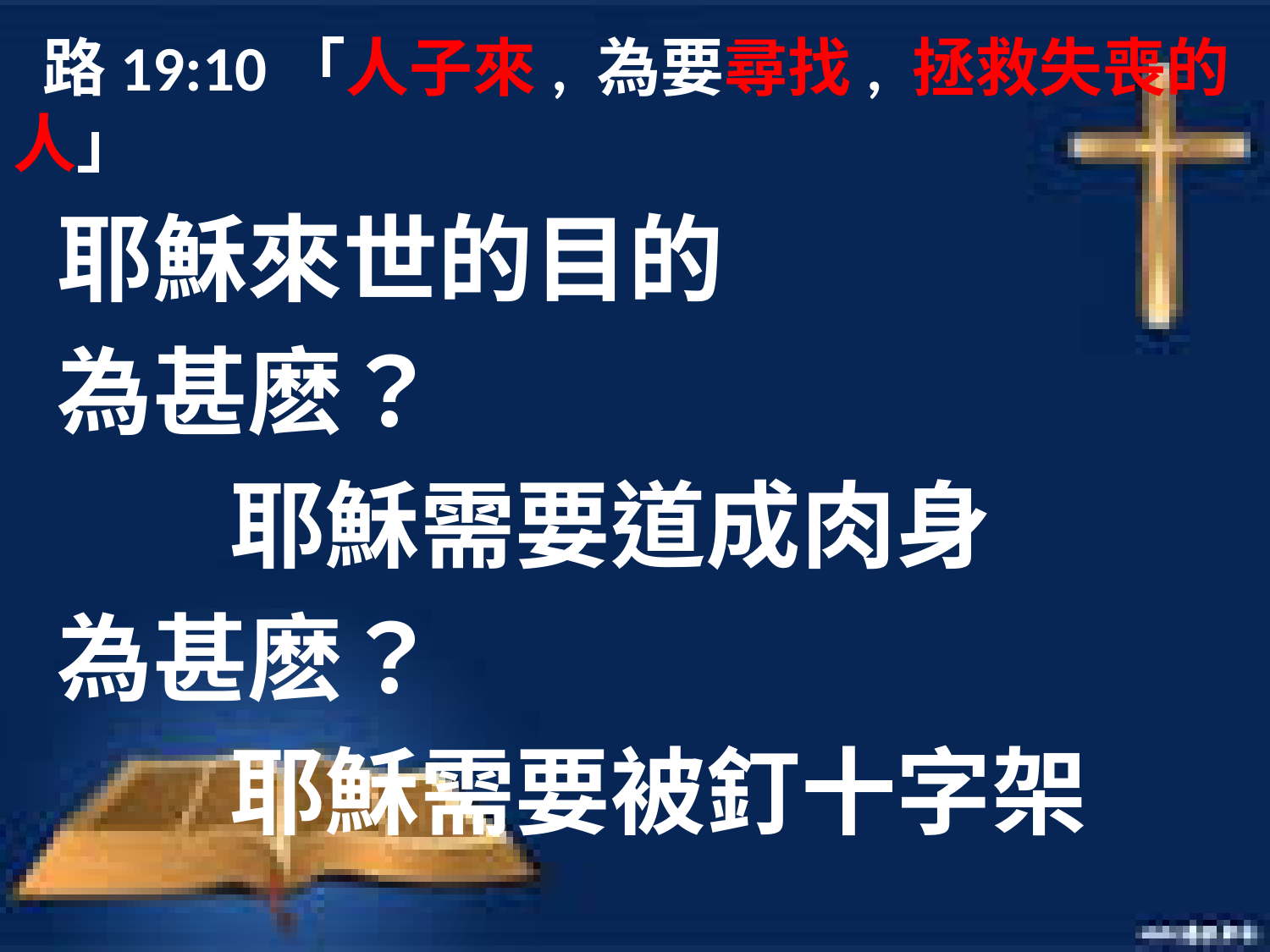

路19:10「人子來, 為要尋找, 拯救失喪的人」
 耶穌來世的目的
 為甚麽？
         耶穌需要道成肉身
 為甚麽？
         耶穌需要被釘十字架